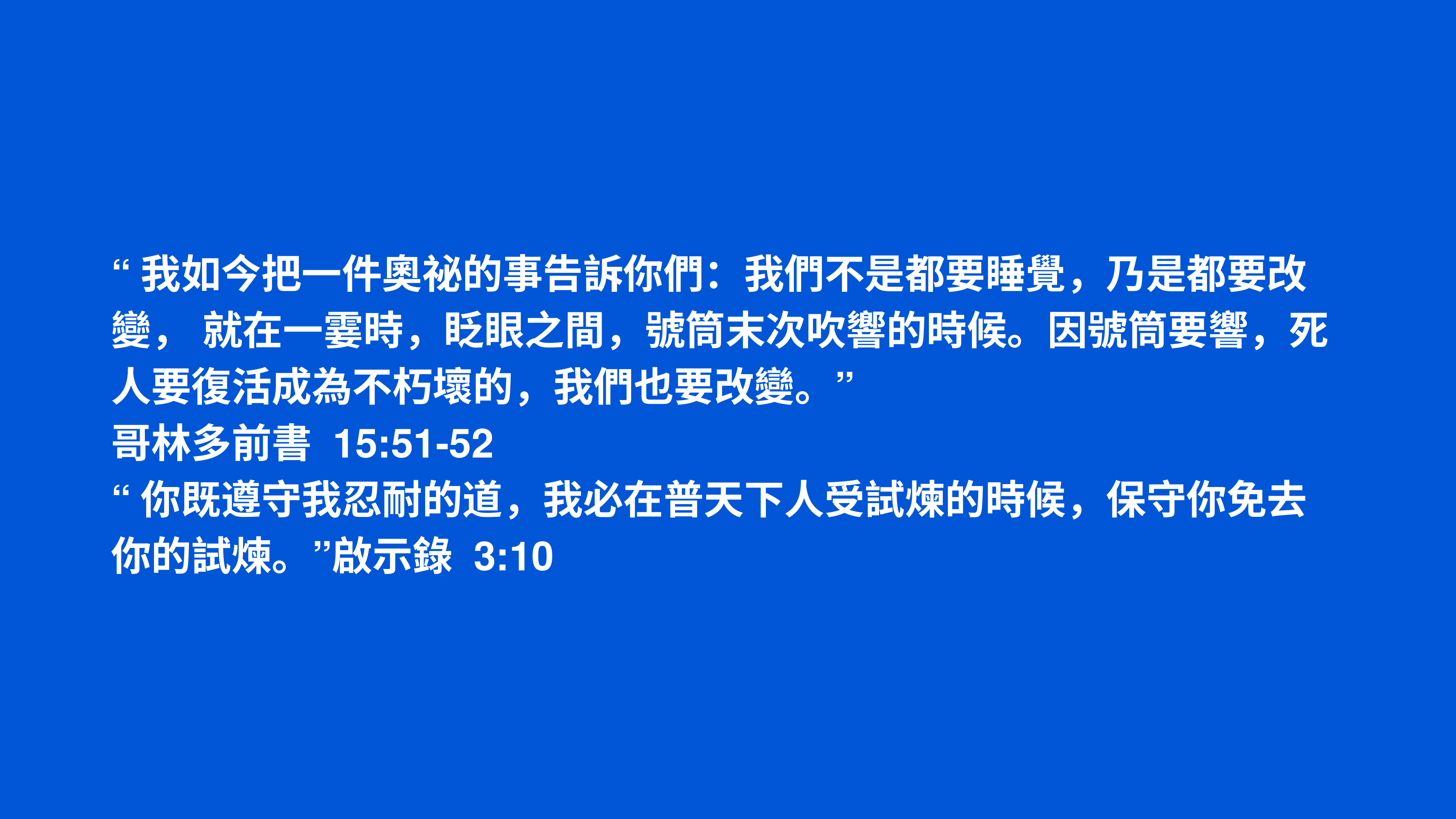

“我如今把一件奧祕的事告訴你們：我們不是都要睡覺，乃是都要改變， 就在一霎時，眨眼之間，號筒末次吹響的時候。因號筒要響，死人要復活成為不朽壞的，我們也要改變。”
哥林多前書 15:51-52
“你既遵守我忍耐的道，我必在普天下人受試煉的時候，保守你免去你的試煉。”啟示錄 3:10